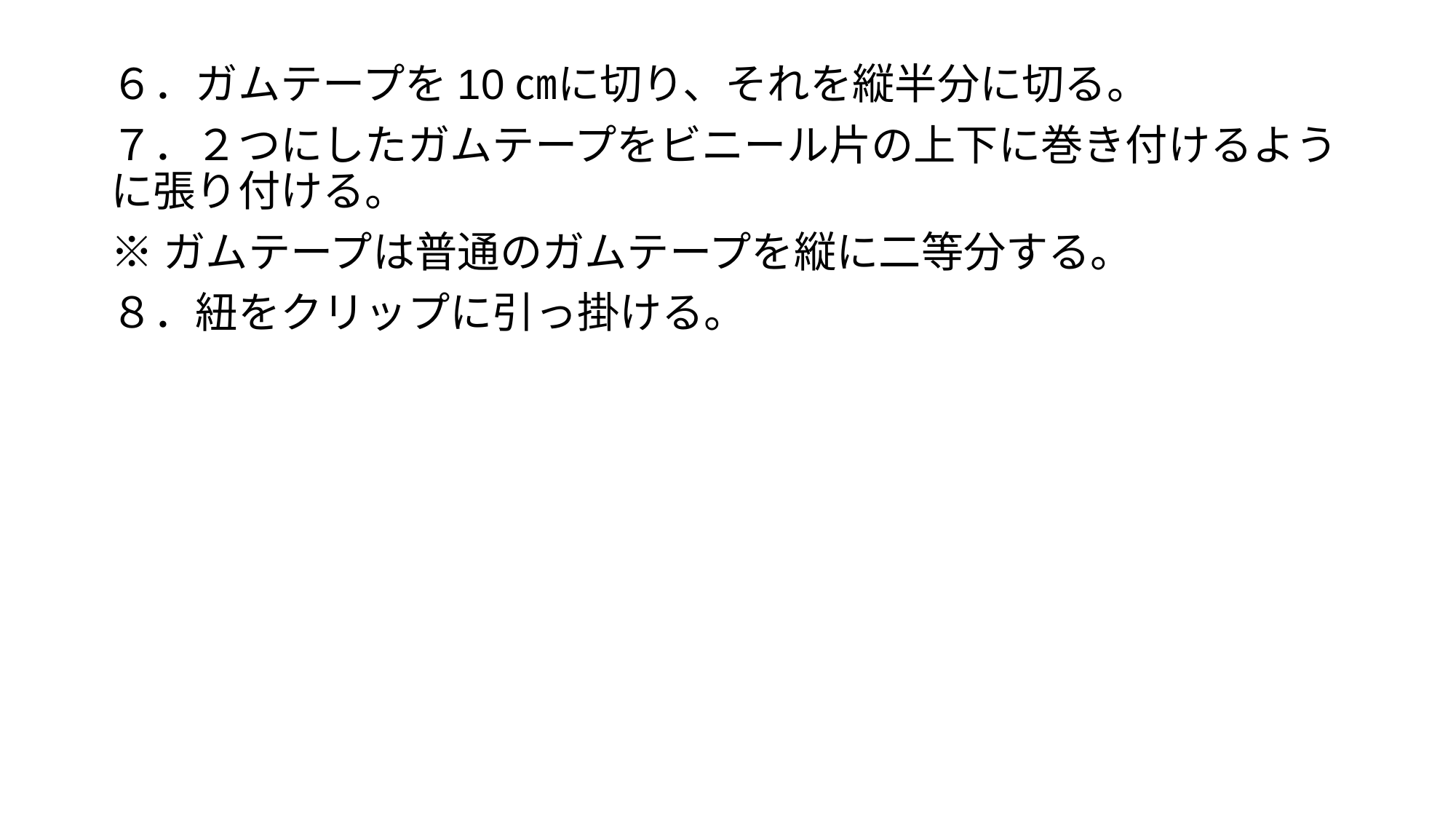

６．ガムテープを10㎝に切り、それを縦半分に切る。
７．２つにしたガムテープをビニール片の上下に巻き付けるように張り付ける。
※ガムテープは普通のガムテープを縦に二等分する。
８．紐をクリップに引っ掛ける。